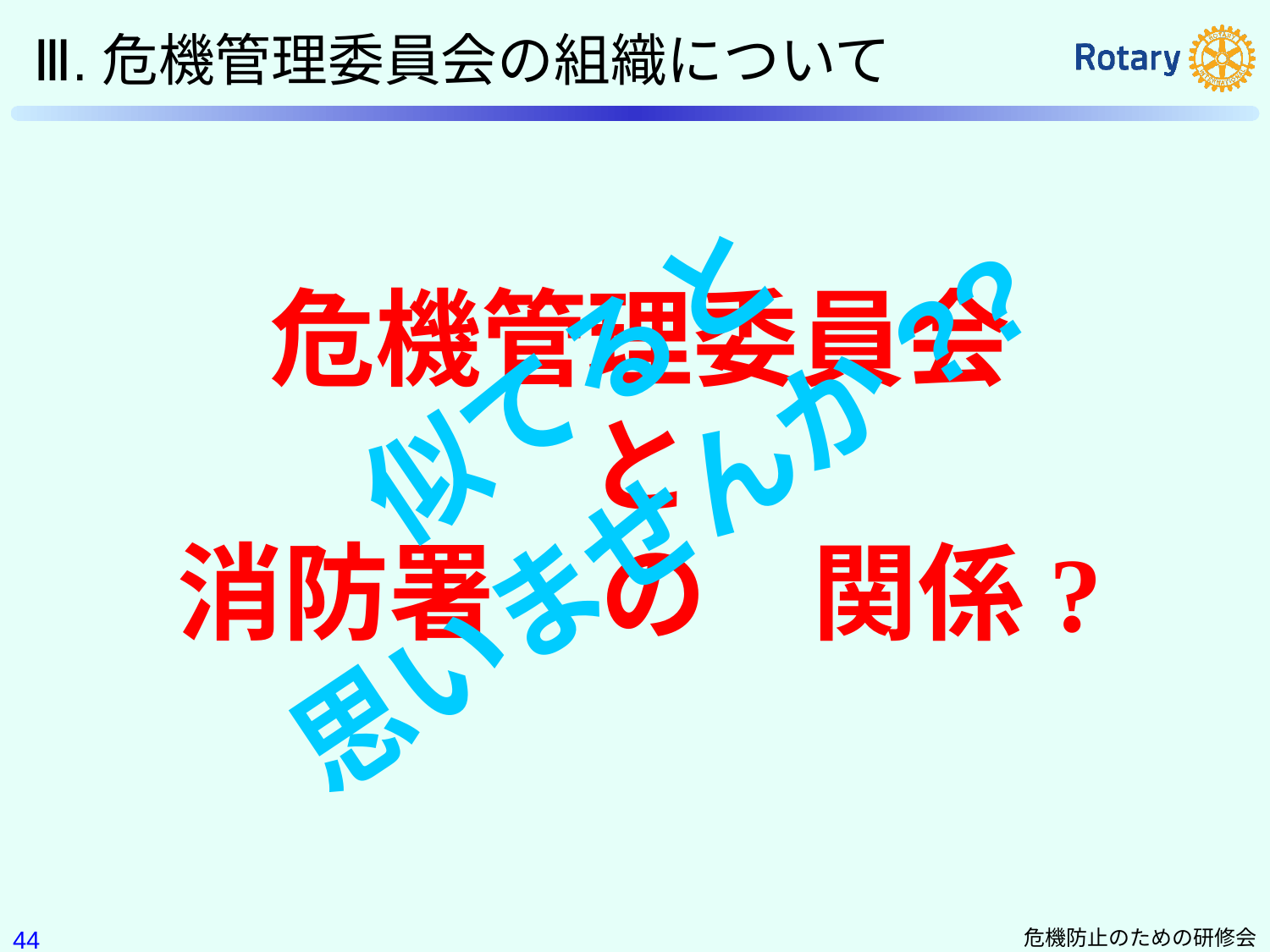

Ⅲ.危機管理委員会の組織について
危機管理委員会
と
消防署　の　関係?
似てると

思いませんか??
44
危機防止のための研修会